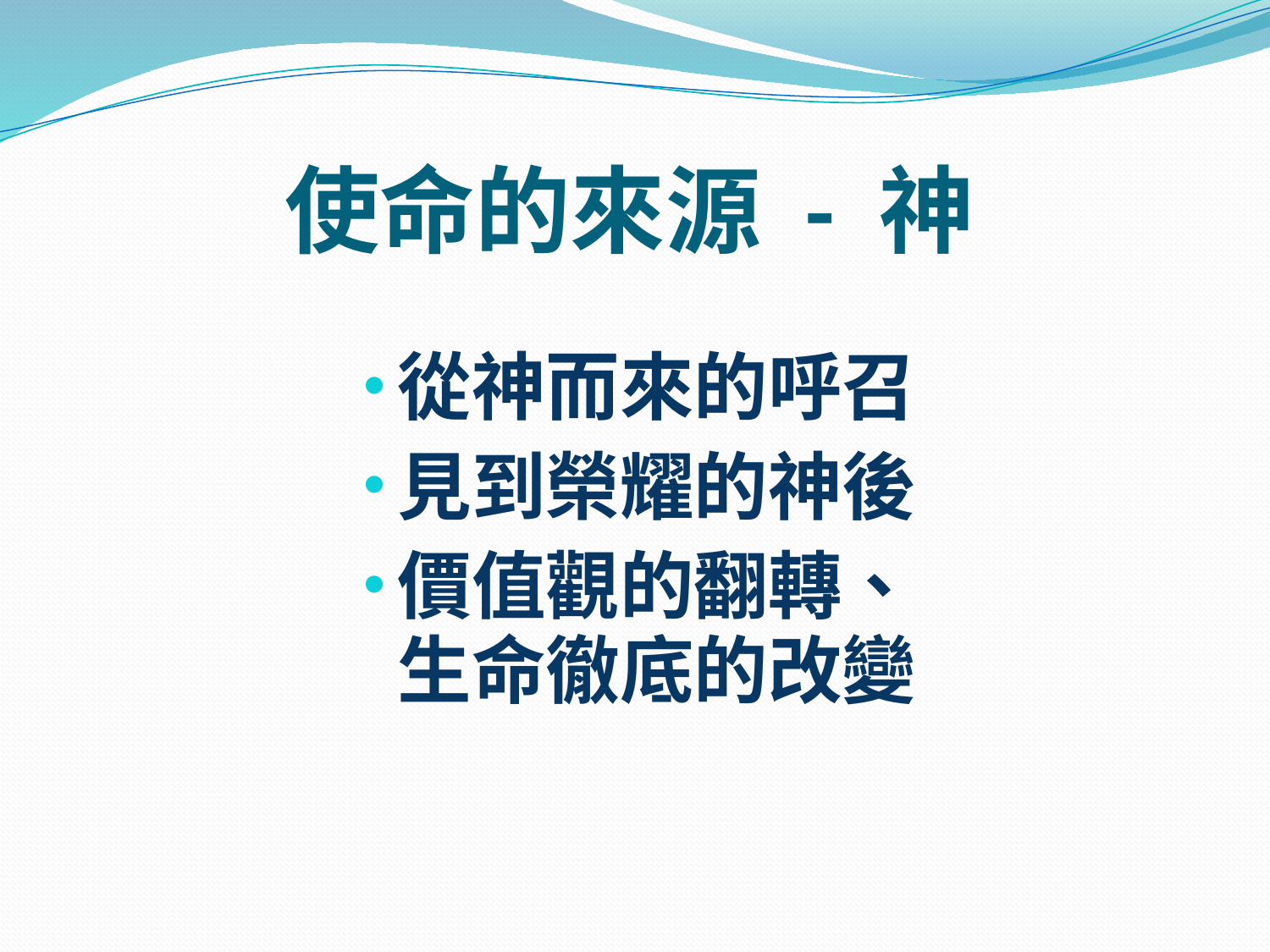

# 使命的來源 - 神
從神而來的呼召
見到榮耀的神後
價值觀的翻轉、 生命徹底的改變